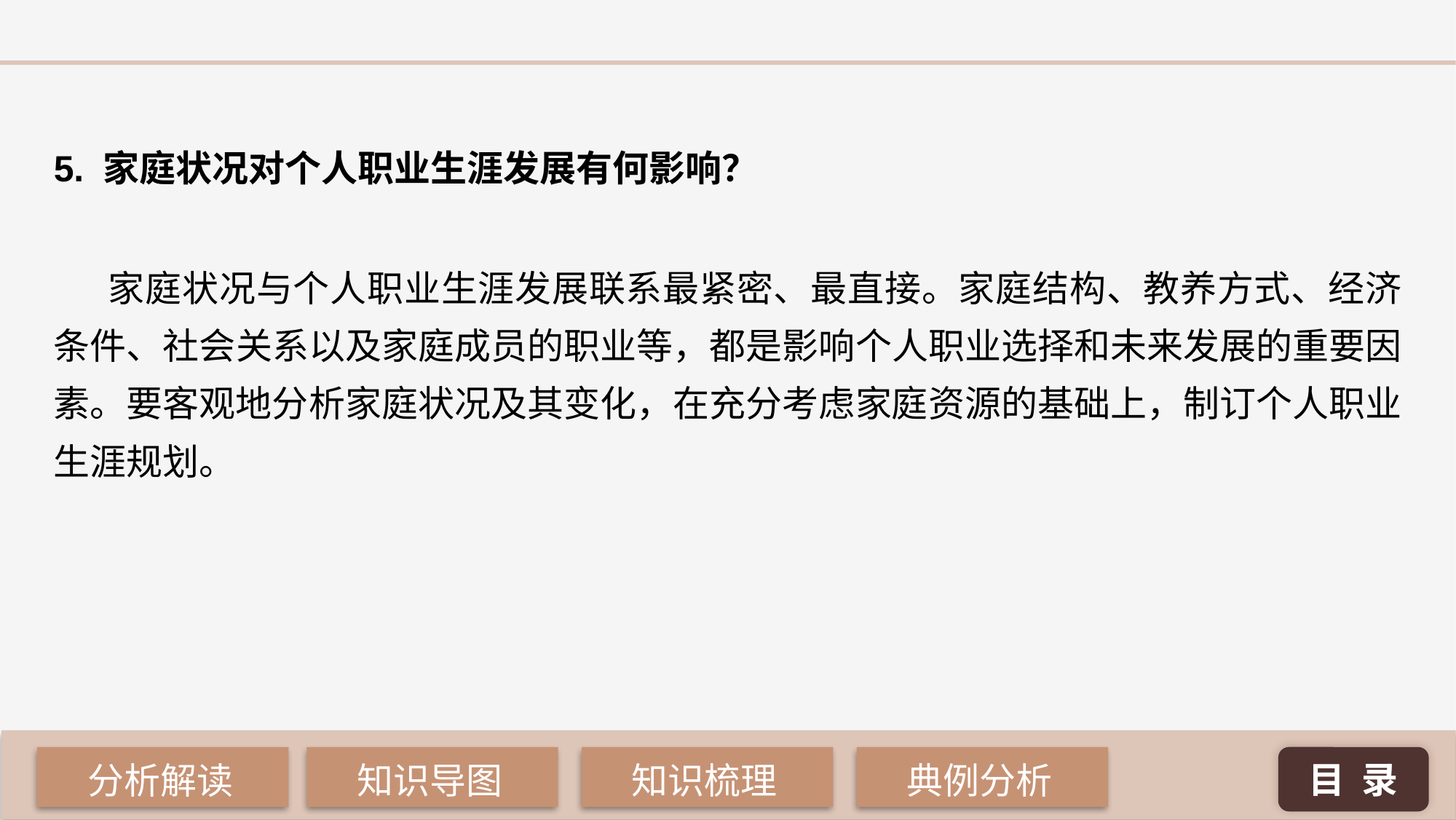

5. 家庭状况对个人职业生涯发展有何影响？
家庭状况与个人职业生涯发展联系最紧密、最直接。家庭结构、教养方式、经济条件、社会关系以及家庭成员的职业等，都是影响个人职业选择和未来发展的重要因素。要客观地分析家庭状况及其变化，在充分考虑家庭资源的基础上，制订个人职业生涯规划。